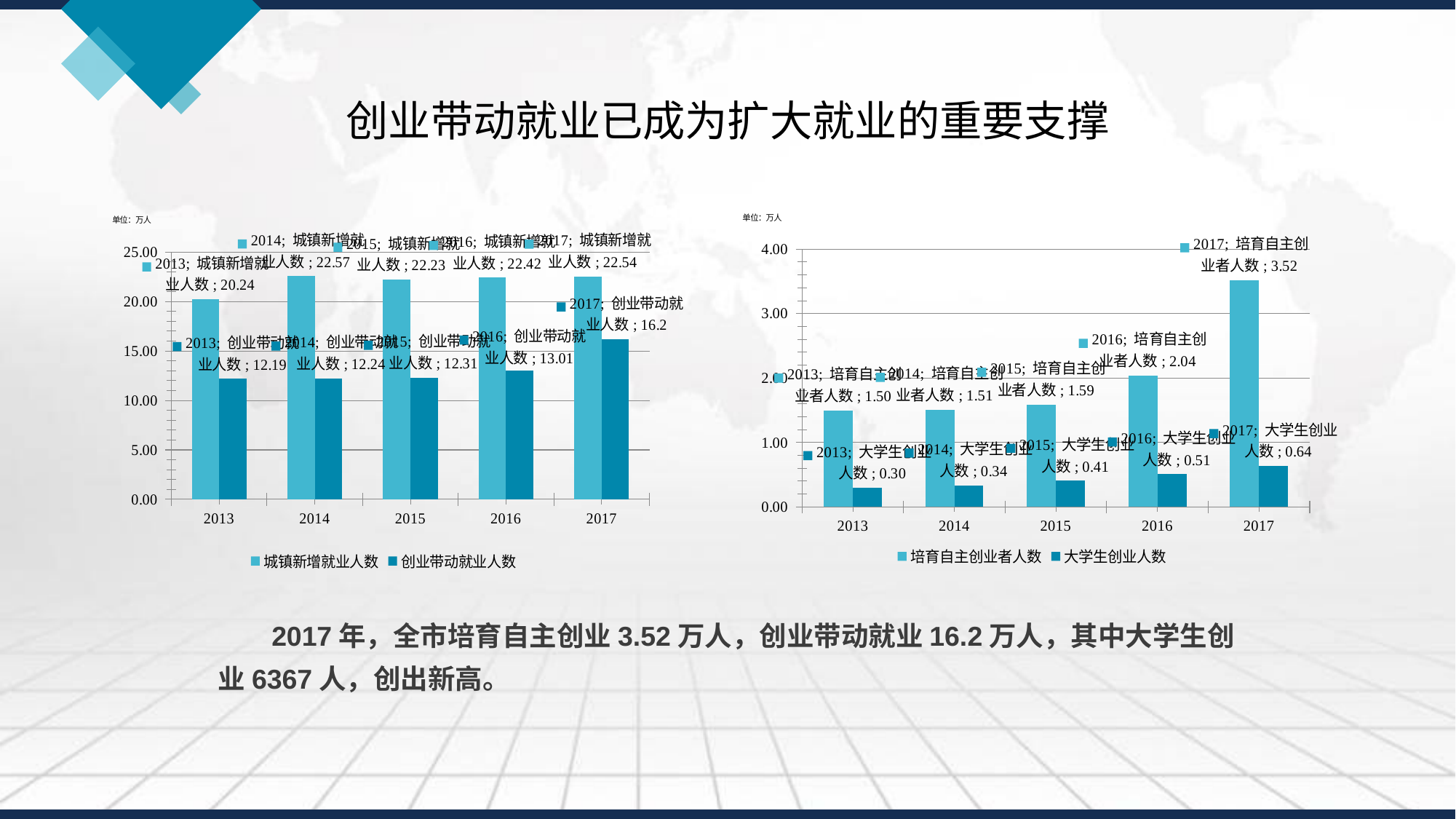

# 创业带动就业已成为扩大就业的重要支撑

### Chart

| Category | 城镇新增就业人数 | 创业带动就业人数 |
|---|---|---|
| 2013 | 20.239999999999988 | 12.19 |
| 2014 | 22.57 | 12.239999999999998 |
| 2015 | 22.23 | 12.31 |
| 2016 | 22.419999999999987 | 13.01 |
| 2017 | 22.54 | 16.2 |

### Chart

| Category | 培育自主创业者人数 | 大学生创业人数 |
|---|---|---|
| 2013 | 1.5 | 0.29630000000000134 |
| 2014 | 1.51 | 0.3365000000000014 |
| 2015 | 1.59 | 0.4081 |
| 2016 | 2.04 | 0.5071 |
| 2017 | 3.52 | 0.6367000000000018 |
       2017年，全市培育自主创业3.52万人，创业带动就业16.2万人，其中大学生创业6367人，创出新高。